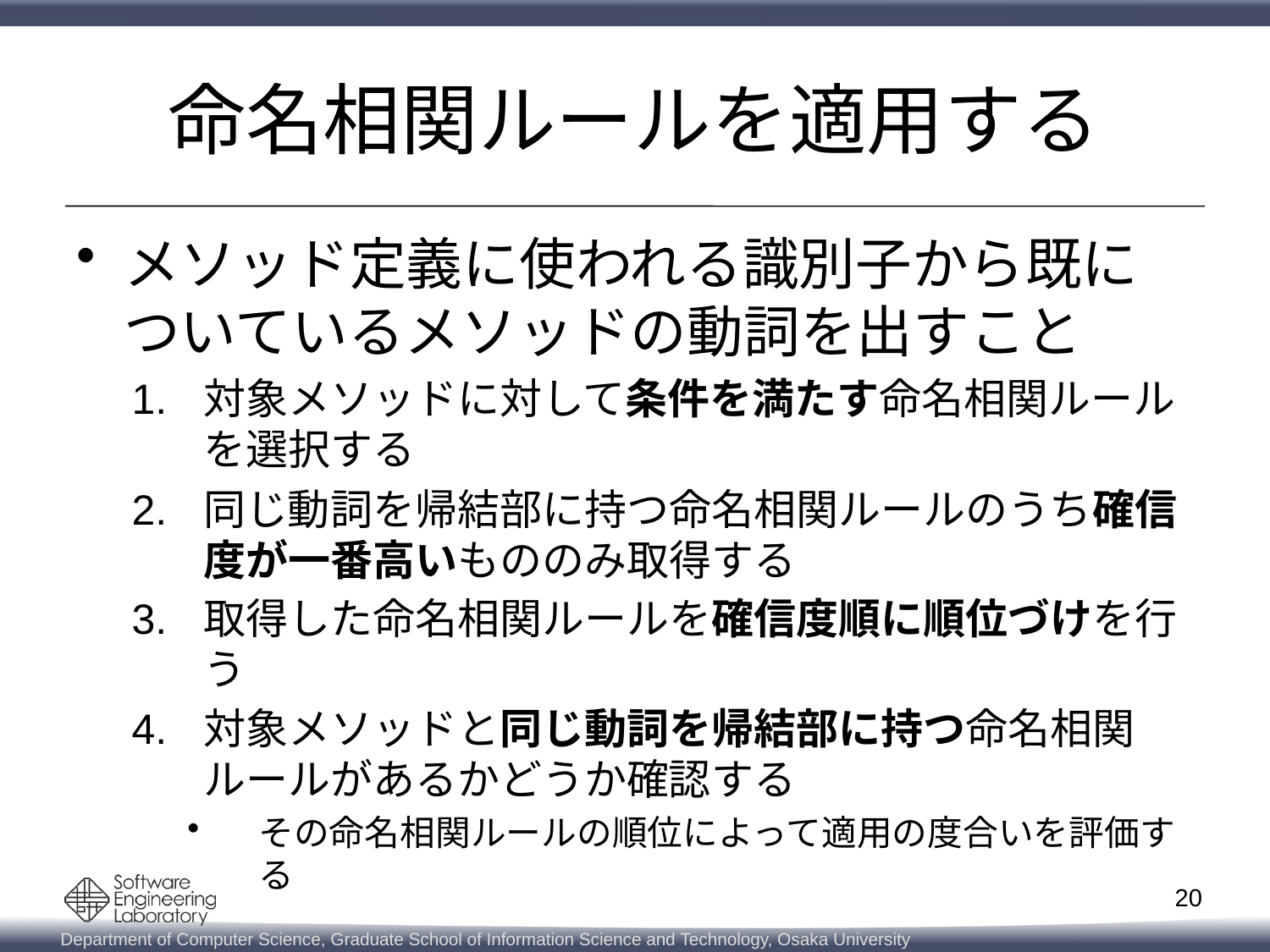

# 命名相関ルールを適用する
メソッド定義に使われる識別子から既についているメソッドの動詞を出すこと
対象メソッドに対して条件を満たす命名相関ルールを選択する
同じ動詞を帰結部に持つ命名相関ルールのうち確信度が一番高いもののみ取得する
取得した命名相関ルールを確信度順に順位づけを行う
対象メソッドと同じ動詞を帰結部に持つ命名相関ルールがあるかどうか確認する
その命名相関ルールの順位によって適用の度合いを評価する

20